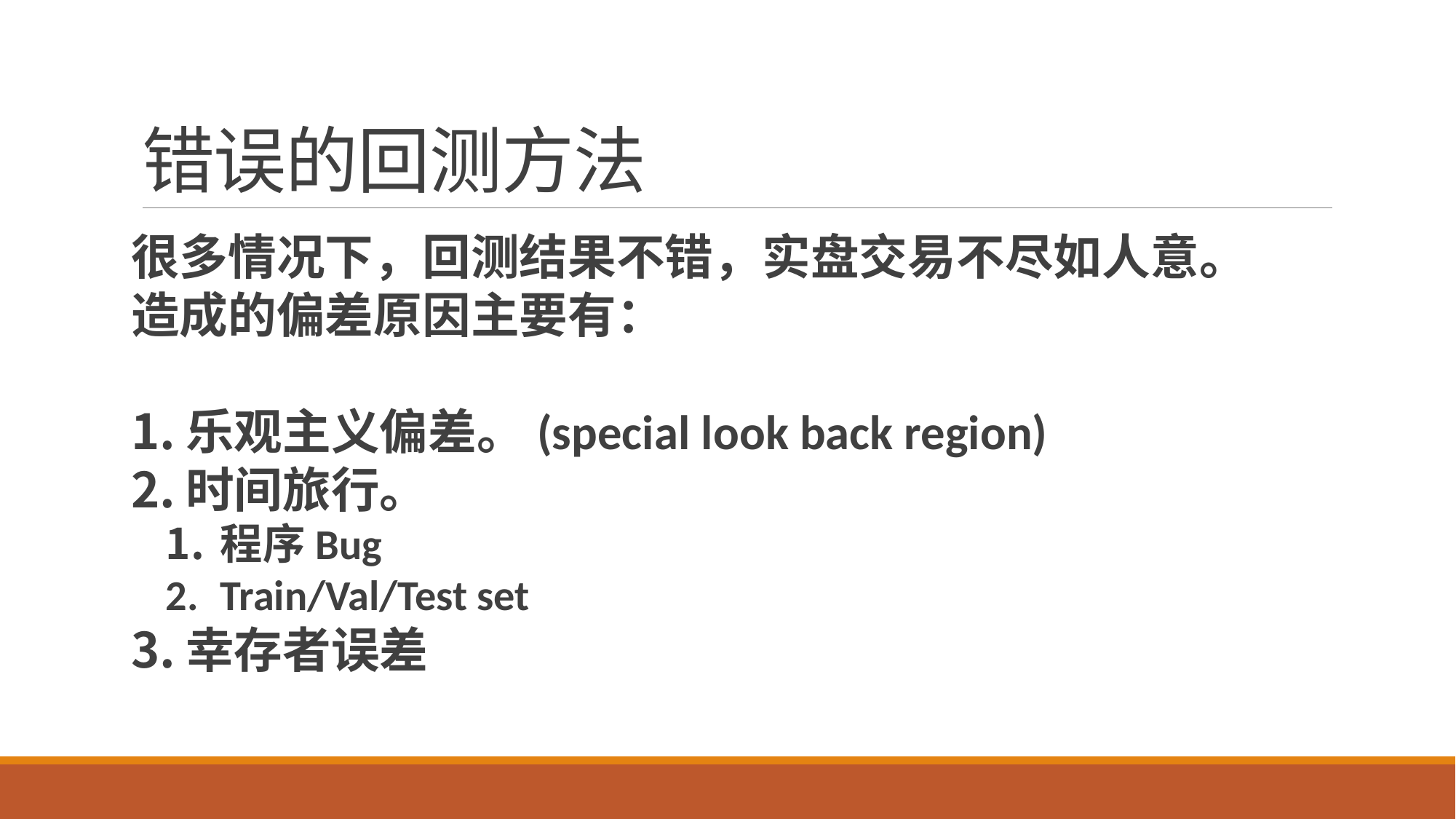

# 错误的回测方法
很多情况下，回测结果不错，实盘交易不尽如人意。
造成的偏差原因主要有：

乐观主义偏差。(special look back region)
时间旅行。
程序Bug
Train/Val/Test set
幸存者误差